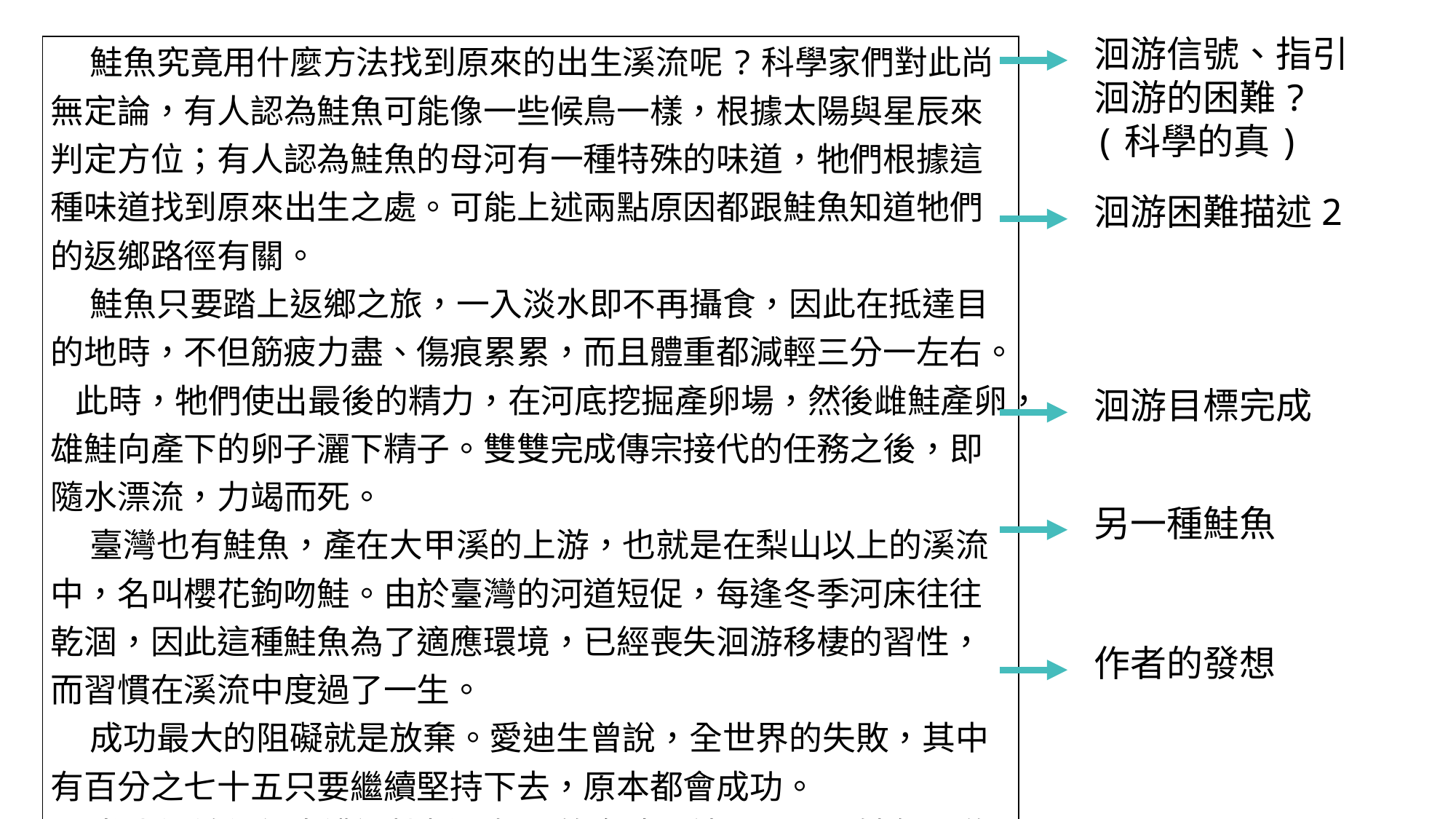

洄游信號、指引
洄游的困難?
(科學的真)
| 鮭魚究竟用什麼方法找到原來的出生溪流呢?科學家們對此尚無定論，有人認為鮭魚可能像一些候鳥一樣，根據太陽與星辰來判定方位；有人認為鮭魚的母河有一種特殊的味道，牠們根據這種味道找到原來出生之處。可能上述兩點原因都跟鮭魚知道牠們的返鄉路徑有關。 鮭魚只要踏上返鄉之旅，一入淡水即不再攝食，因此在抵達目的地時，不但筋疲力盡、傷痕累累，而且體重都減輕三分一左右。 此時，牠們使出最後的精力，在河底挖掘產卵場，然後雌鮭產卵，雄鮭向產下的卵子灑下精子。雙雙完成傳宗接代的任務之後，即隨水漂流，力竭而死。 臺灣也有鮭魚，產在大甲溪的上游，也就是在梨山以上的溪流中，名叫櫻花鉤吻鮭。由於臺灣的河道短促，每逢冬季河床往往乾涸，因此這種鮭魚為了適應環境，已經喪失洄游移棲的習性，而習慣在溪流中度過了一生。 成功最大的阻礙就是放棄。愛迪生曾說，全世界的失敗，其中有百分之七十五只要繼續堅持下去，原本都會成功。 當我們做任何事遭遇挫折，想要放棄時，請回顧一下鮭魚洄游產卵時，那種不屈不撓的毅力，與堅持到底、力爭上游的精神。 |
| --- |
洄游困難描述2
洄游目標完成
另一種鮭魚
作者的發想